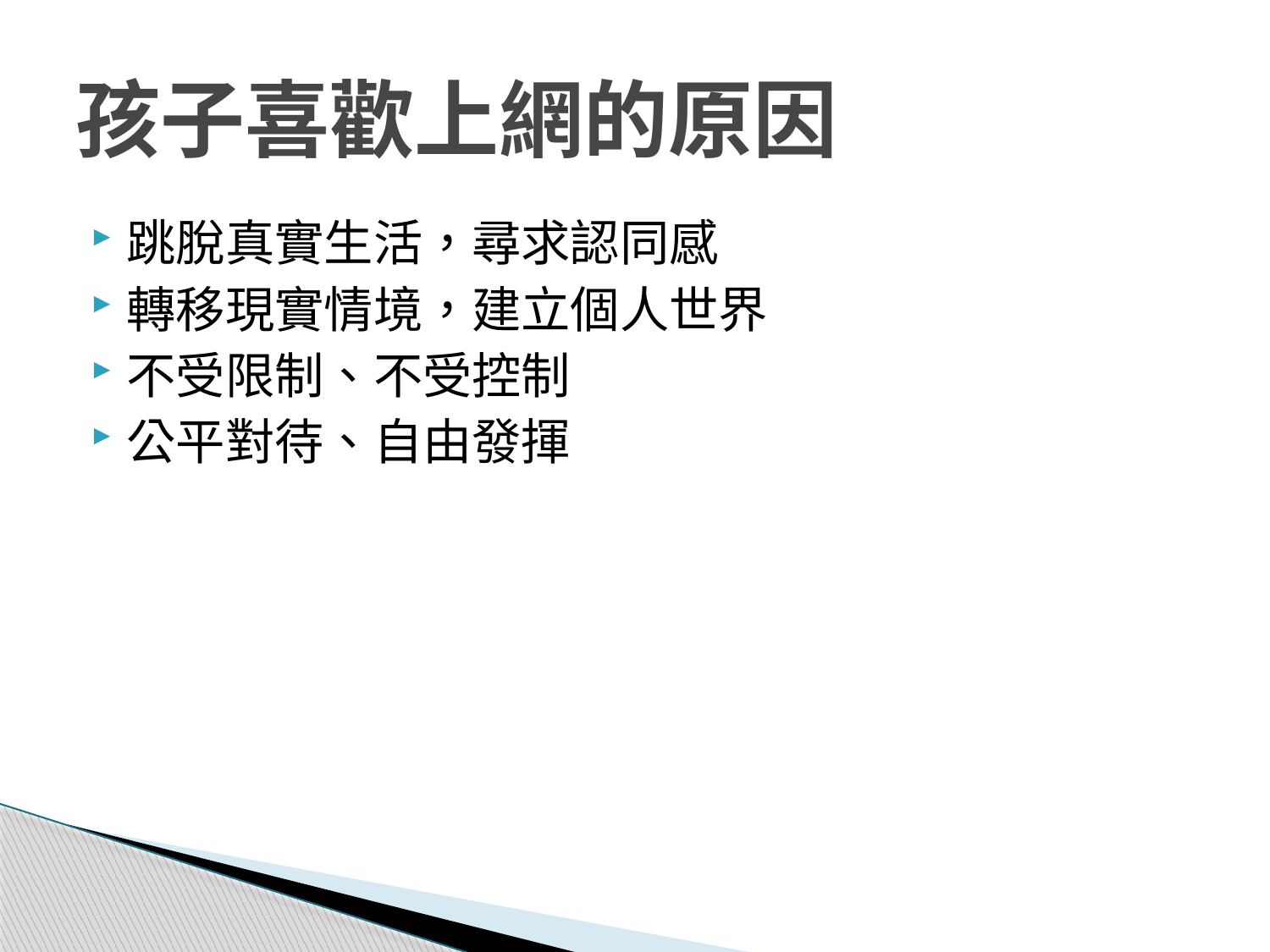

# 孩子喜歡上網的原因
跳脫真實生活，尋求認同感
轉移現實情境，建立個人世界
不受限制、不受控制
公平對待、自由發揮